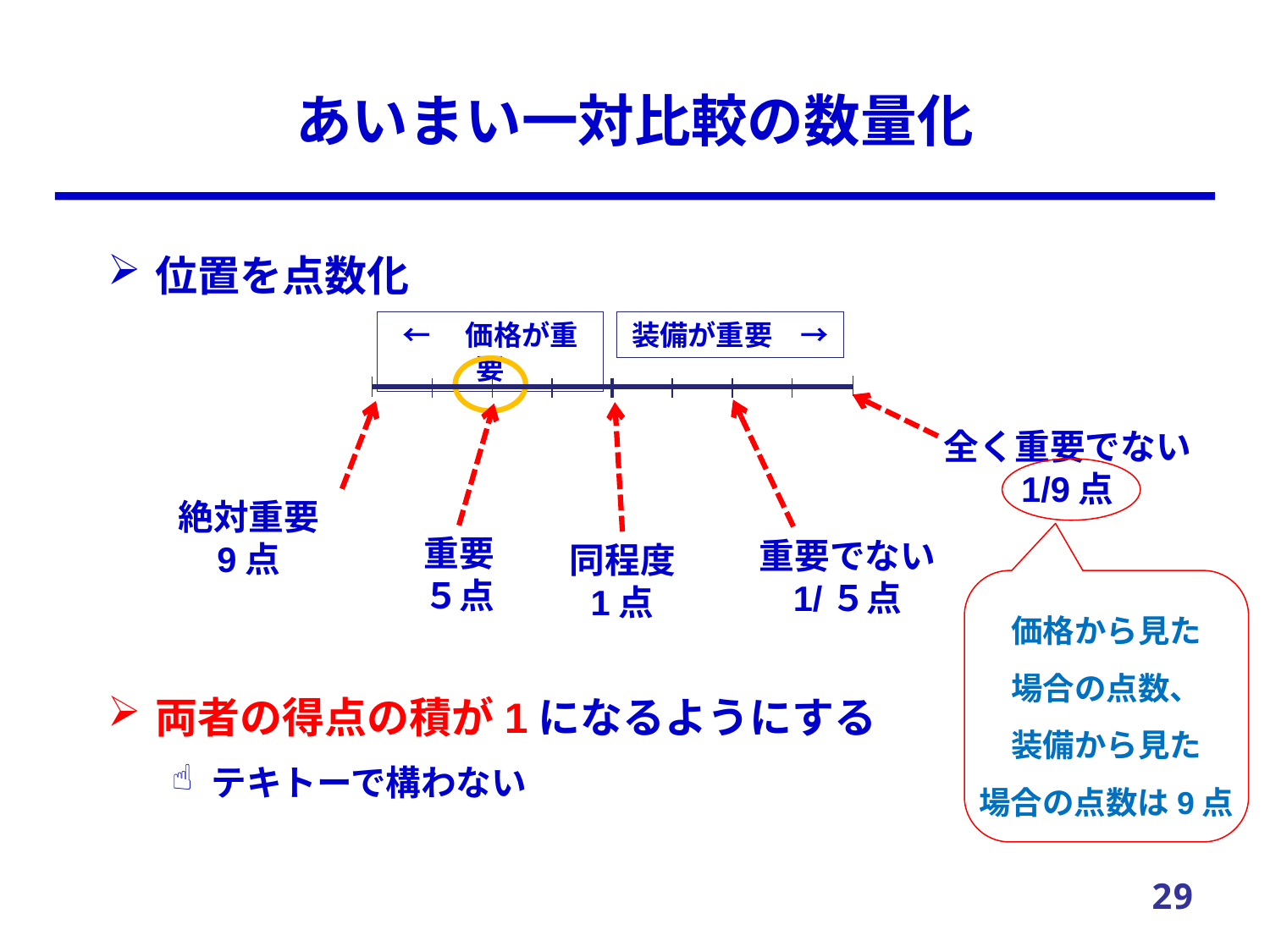

# あいまい一対比較の数量化
位置を点数化

両者の得点の積が1になるようにする
テキトーで構わない

←　価格が重要
装備が重要　→

全く重要でない
1/9点

絶対重要
9点
重要
５点
重要でない
1/５点
同程度
1点
価格から見た
場合の点数、
装備から見た
場合の点数は9点
29